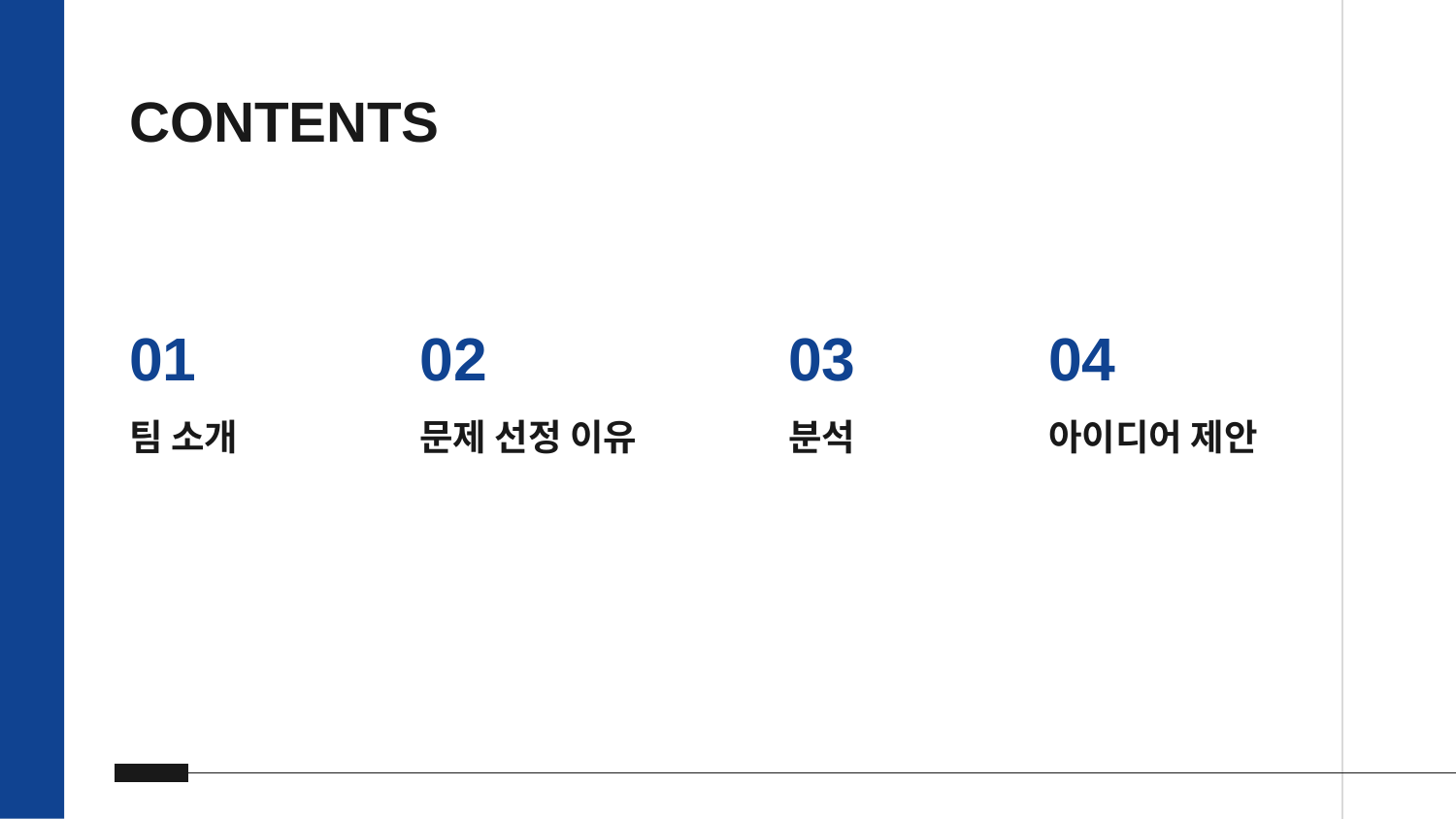

# CONTENTS
04
01
02
03
팀 소개
문제 선정 이유
분석
아이디어 제안